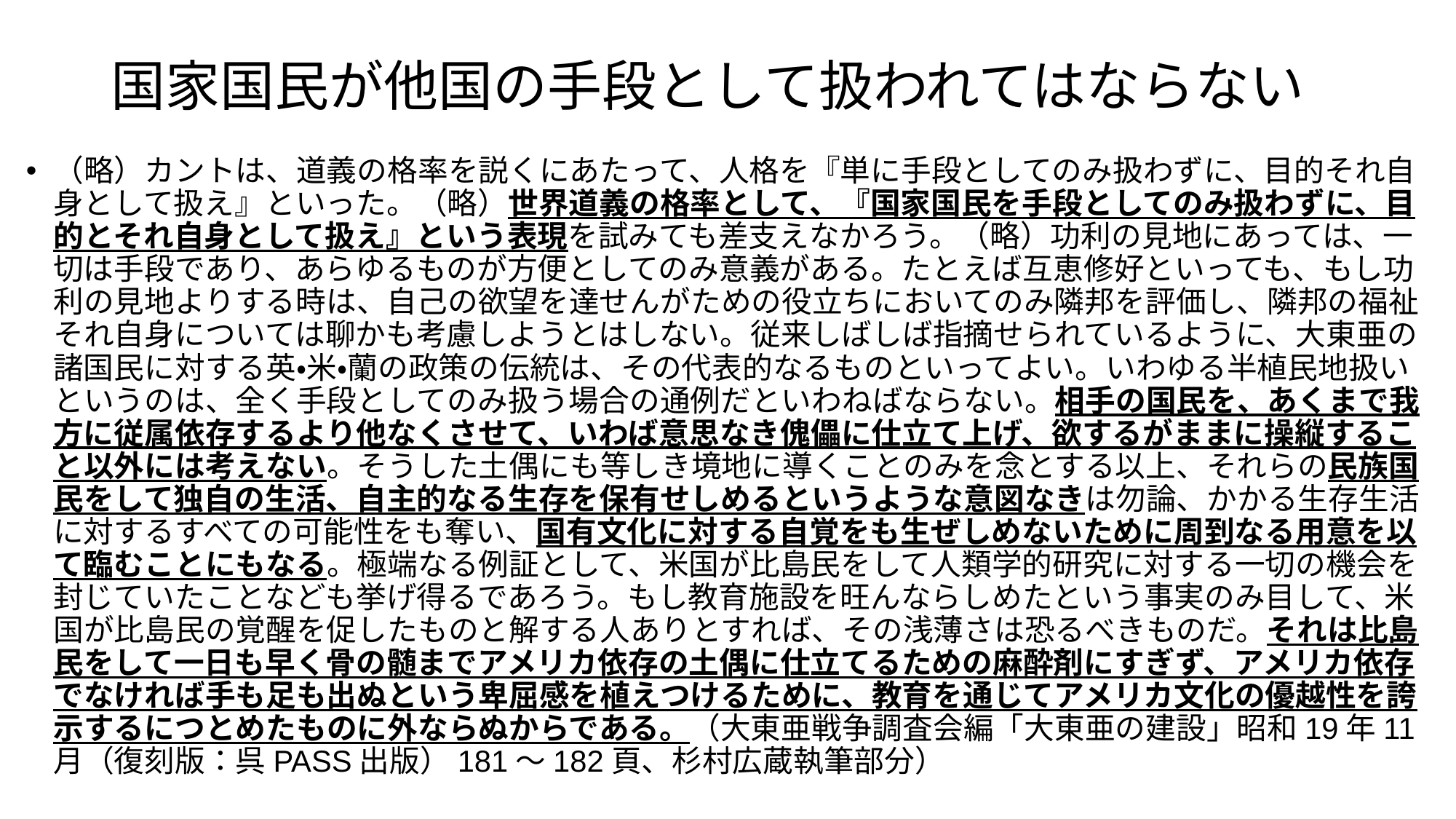

# 国家国民が他国の手段として扱われてはならない
（略）カントは、道義の格率を説くにあたって、人格を『単に手段としてのみ扱わずに、目的それ自身として扱え』といった。（略）世界道義の格率として、『国家国民を手段としてのみ扱わずに、目的とそれ自身として扱え』という表現を試みても差支えなかろう。（略）功利の見地にあっては、一切は手段であり、あらゆるものが方便としてのみ意義がある。たとえば互恵修好といっても、もし功利の見地よりする時は、自己の欲望を達せんがための役立ちにおいてのみ隣邦を評価し、隣邦の福祉それ自身については聊かも考慮しようとはしない。従来しばしば指摘せられているように、大東亜の諸国民に対する英・米・蘭の政策の伝統は、その代表的なるものといってよい。いわゆる半植民地扱いというのは、全く手段としてのみ扱う場合の通例だといわねばならない。相手の国民を、あくまで我方に従属依存するより他なくさせて、いわば意思なき傀儡に仕立て上げ、欲するがままに操縦すること以外には考えない。そうした土偶にも等しき境地に導くことのみを念とする以上、それらの民族国民をして独自の生活、自主的なる生存を保有せしめるというような意図なきは勿論、かかる生存生活に対するすべての可能性をも奪い、国有文化に対する自覚をも生ぜしめないために周到なる用意を以て臨むことにもなる。極端なる例証として、米国が比島民をして人類学的研究に対する一切の機会を封じていたことなども挙げ得るであろう。もし教育施設を旺んならしめたという事実のみ目して、米国が比島民の覚醒を促したものと解する人ありとすれば、その浅薄さは恐るべきものだ。それは比島民をして一日も早く骨の髄までアメリカ依存の土偶に仕立てるための麻酔剤にすぎず、アメリカ依存でなければ手も足も出ぬという卑屈感を植えつけるために、教育を通じてアメリカ文化の優越性を誇示するにつとめたものに外ならぬからである。（大東亜戦争調査会編「大東亜の建設」昭和19年11月（復刻版：呉PASS出版）181～182頁、杉村広蔵執筆部分）